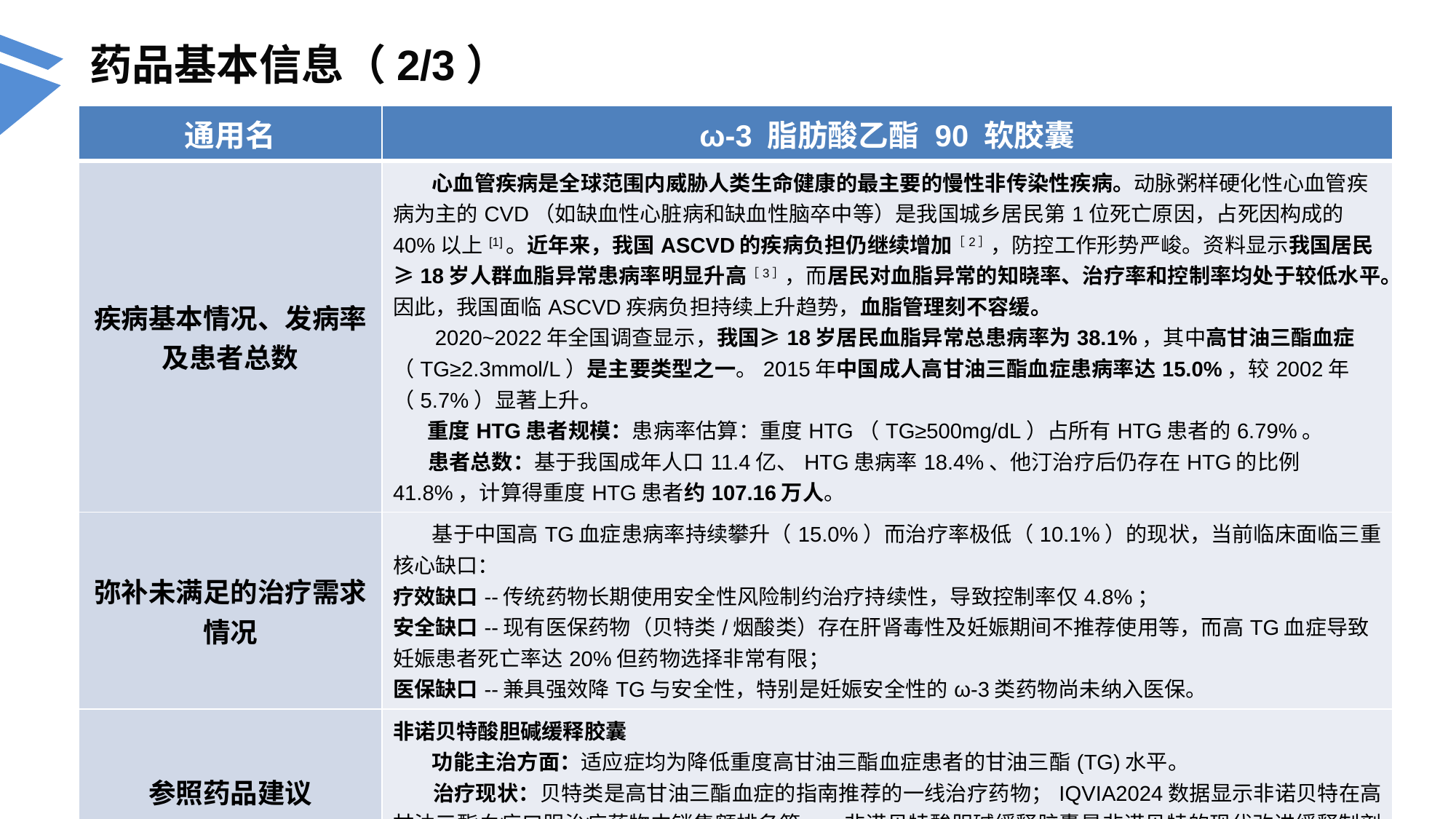

药品基本信息（2/3）
| 通用名 | ω-3 脂肪酸乙酯 90 软胶囊 |
| --- | --- |
| 疾病基本情况、发病率及患者总数 | 心血管疾病是全球范围内威胁人类生命健康的最主要的慢性非传染性疾病。动脉粥样硬化性心血管疾病为主的CVD（如缺血性心脏病和缺血性脑卒中等）是我国城乡居民第1位死亡原因，占死因构成的40%以上[1]。近年来，我国ASCVD的疾病负担仍继续增加［2］，防控工作形势严峻。资料显示我国居民≥18岁人群血脂异常患病率明显升高［3］，而居民对血脂异常的知晓率、治疗率和控制率均处于较低水平。因此，我国面临ASCVD疾病负担持续上升趋势，血脂管理刻不容缓。 2020~2022年全国调查显示，我国≥18岁居民血脂异常总患病率为38.1%，其中高甘油三酯血症（TG≥2.3mmol/L）是主要类型之一。2015年中国成人高甘油三酯血症患病率达15.0%，较2002年（5.7%）显著上升。 重度HTG患者规模：患病率估算：重度HTG（TG≥500mg/dL）占所有HTG患者的6.79%。 患者总数：基于我国成年人口11.4亿、HTG患病率18.4%、他汀治疗后仍存在HTG的比例41.8%，计算得重度HTG患者约107.16万人。 |
| 弥补未满足的治疗需求情况 | 基于中国高TG血症患病率持续攀升（15.0%）而治疗率极低（10.1%）的现状，当前临床面临三重核心缺口： 疗效缺口--传统药物长期使用安全性风险制约治疗持续性，导致控制率仅4.8%； 安全缺口--现有医保药物（贝特类/烟酸类）存在肝肾毒性及妊娠期间不推荐使用等，而高TG血症导致妊娠患者死亡率达20%但药物选择非常有限； 医保缺口--兼具强效降TG与安全性，特别是妊娠安全性的ω-3类药物尚未纳入医保。 |
| 参照药品建议 | 非诺贝特酸胆碱缓释胶囊 功能主治方面：适应症均为降低重度高甘油三酯血症患者的甘油三酯(TG)水平。 治疗现状：贝特类是高甘油三酯血症的指南推荐的一线治疗药物；IQVIA2024数据显示非诺贝特在高甘油三酯血症口服治疗药物中销售额排名第一，非诺贝特酸胆碱缓释胶囊是非诺贝特的现代改进缓释制剂。 参考药品为2024年通过竞价谈判进入医保目录。 |